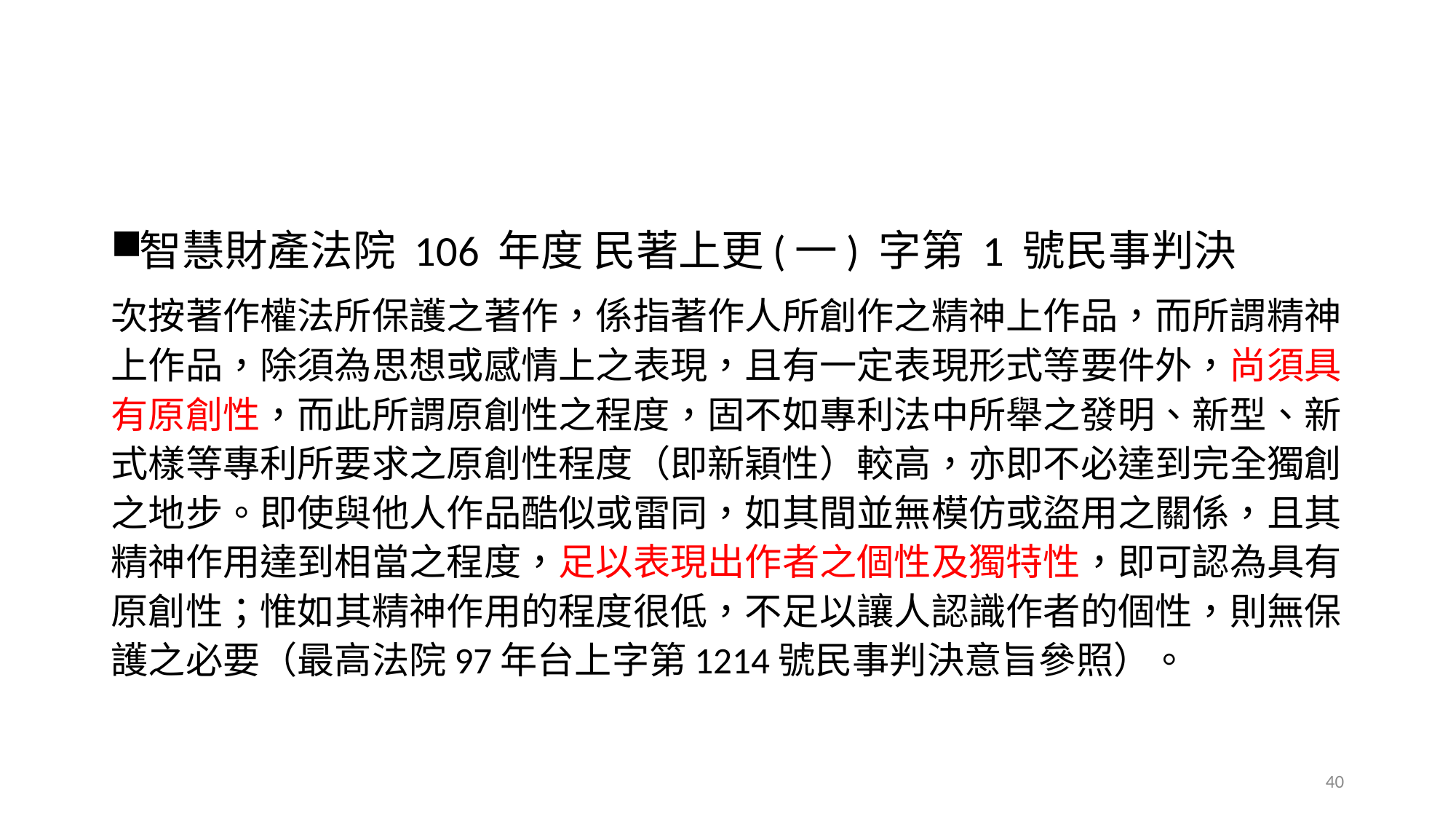

#
智慧財產法院 106 年度 民著上更(一) 字第 1 號民事判決
次按著作權法所保護之著作，係指著作人所創作之精神上作品，而所謂精神上作品，除須為思想或感情上之表現，且有一定表現形式等要件外，尚須具有原創性，而此所謂原創性之程度，固不如專利法中所舉之發明、新型、新式樣等專利所要求之原創性程度（即新穎性）較高，亦即不必達到完全獨創之地步。即使與他人作品酷似或雷同，如其間並無模仿或盜用之關係，且其精神作用達到相當之程度，足以表現出作者之個性及獨特性，即可認為具有原創性；惟如其精神作用的程度很低，不足以讓人認識作者的個性，則無保護之必要（最高法院97年台上字第1214號民事判決意旨參照）。

40